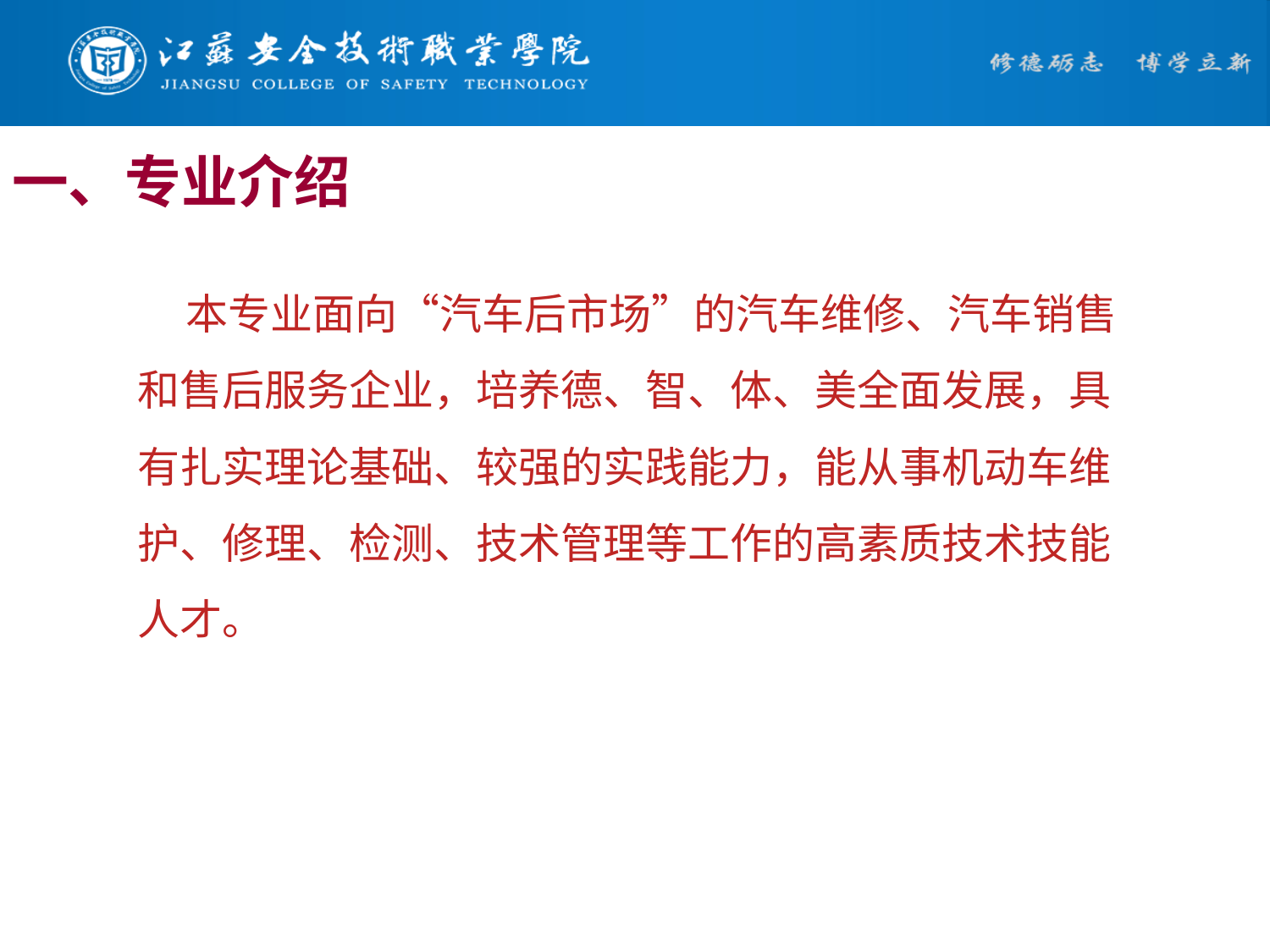

一、专业介绍
    本专业面向“汽车后市场”的汽车维修、汽车销售和售后服务企业，培养德、智、体、美全面发展，具有扎实理论基础、较强的实践能力，能从事机动车维护、修理、检测、技术管理等工作的高素质技术技能人才。